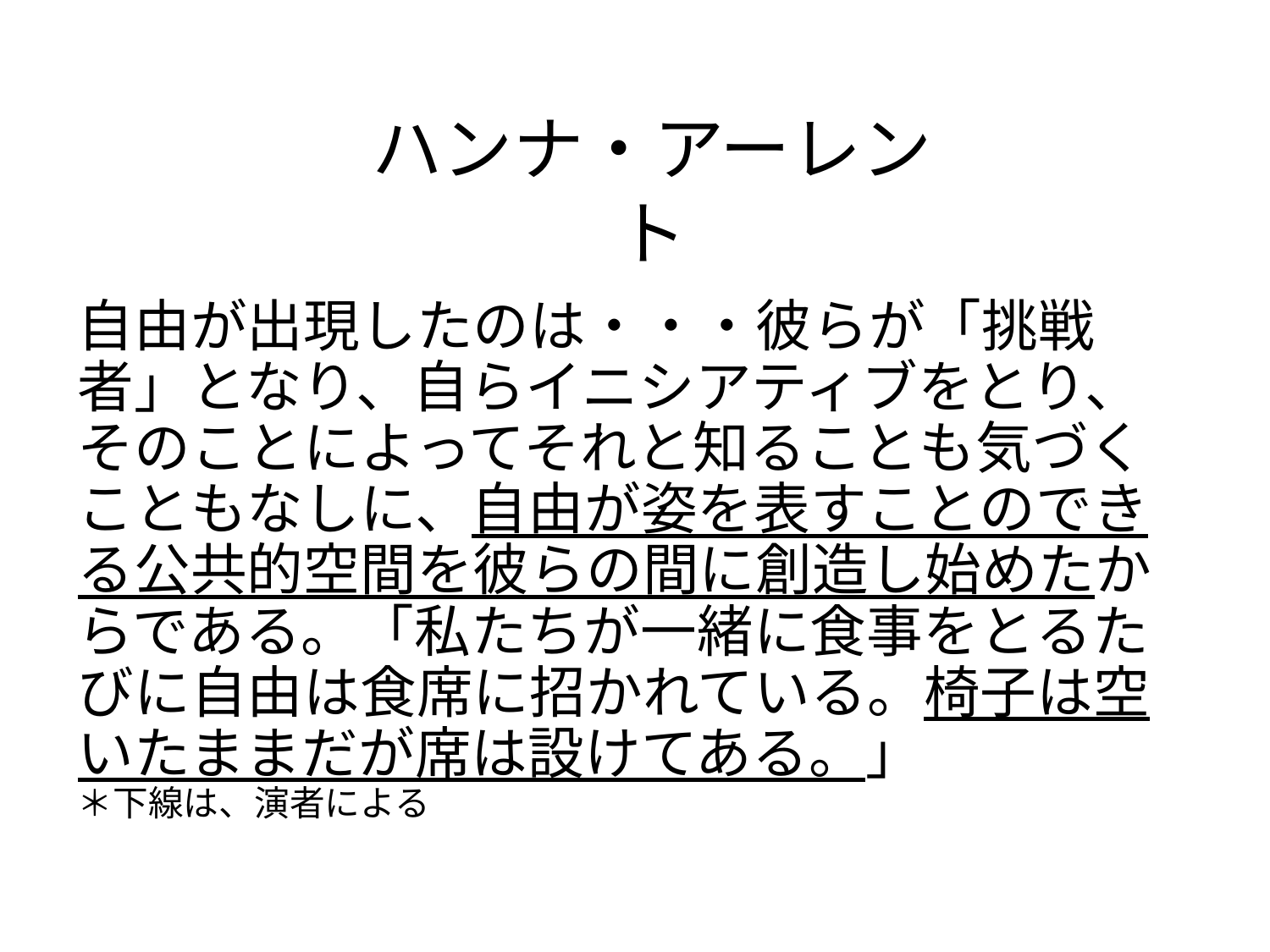

ハンナ・アーレント
# 自由が出現したのは・・・彼らが「挑戦者」となり、自らイニシアティブをとり、そのことによってそれと知ることも気づくこともなしに、自由が姿を表すことのできる公共的空間を彼らの間に創造し始めたからである。「私たちが一緒に食事をとるたびに自由は食席に招かれている。椅子は空いたままだが席は設けてある。」 ＊下線は、演者による